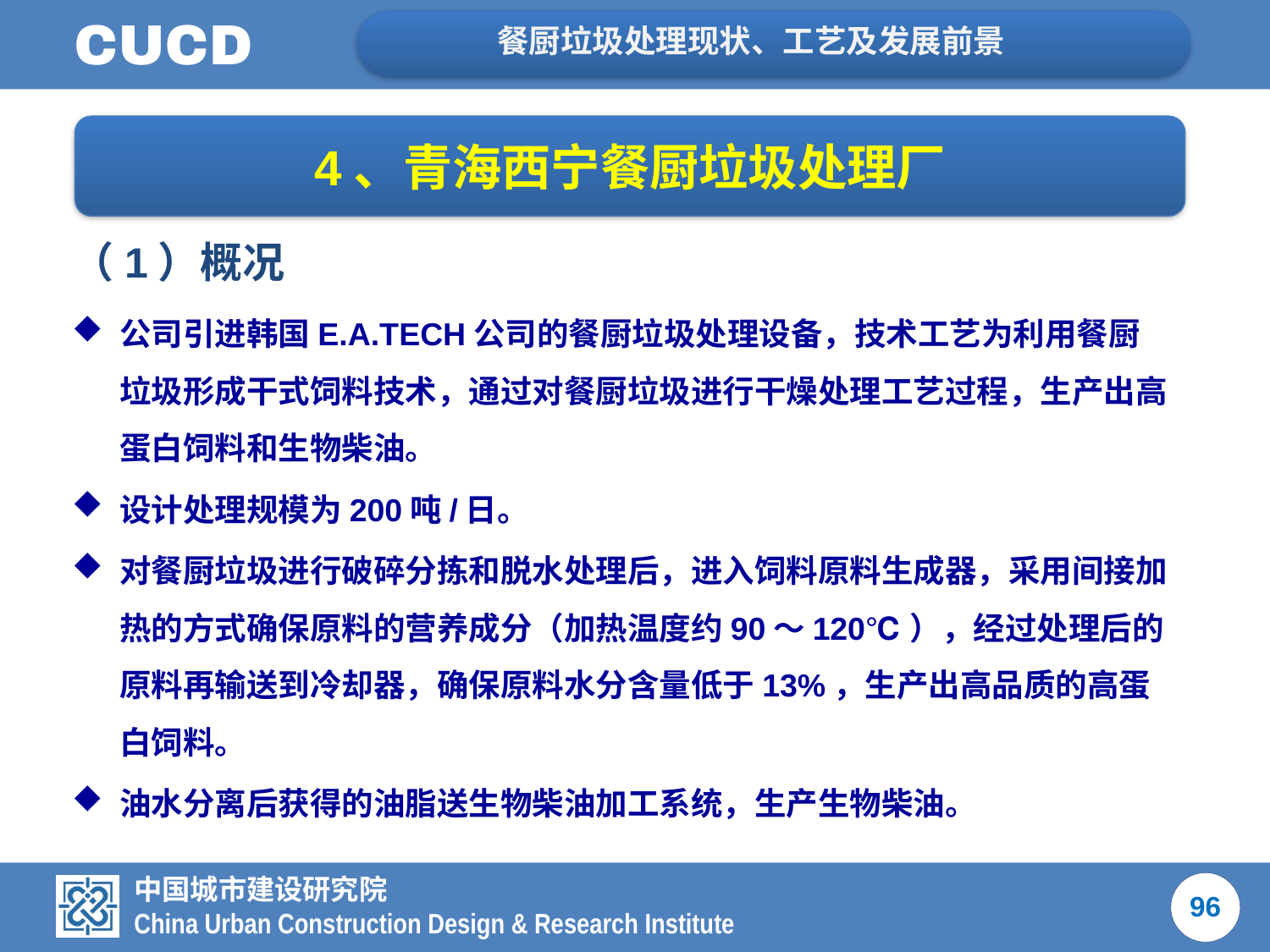

4、青海西宁餐厨垃圾处理厂
（1）概况
公司引进韩国E.A.TECH公司的餐厨垃圾处理设备，技术工艺为利用餐厨垃圾形成干式饲料技术，通过对餐厨垃圾进行干燥处理工艺过程，生产出高蛋白饲料和生物柴油。
设计处理规模为200吨/日。
对餐厨垃圾进行破碎分拣和脱水处理后，进入饲料原料生成器，采用间接加热的方式确保原料的营养成分（加热温度约90～120℃），经过处理后的原料再输送到冷却器，确保原料水分含量低于13%，生产出高品质的高蛋白饲料。
油水分离后获得的油脂送生物柴油加工系统，生产生物柴油。
96